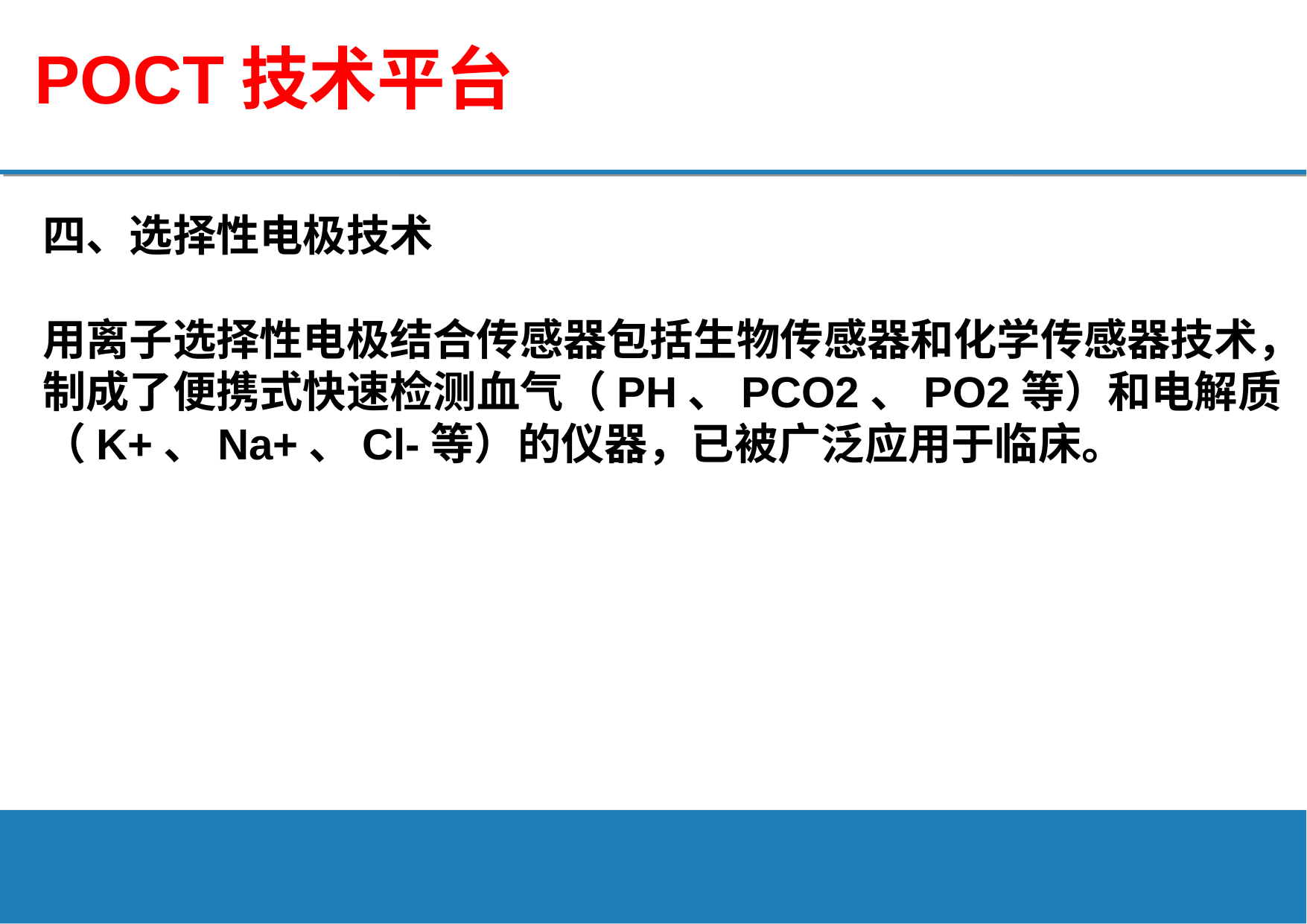

POCT技术平台
四、选择性电极技术

用离子选择性电极结合传感器包括生物传感器和化学传感器技术，制成了便携式快速检测血气（PH、PCO2、PO2等）和电解质（K+、Na+、Cl-等）的仪器，已被广泛应用于临床。